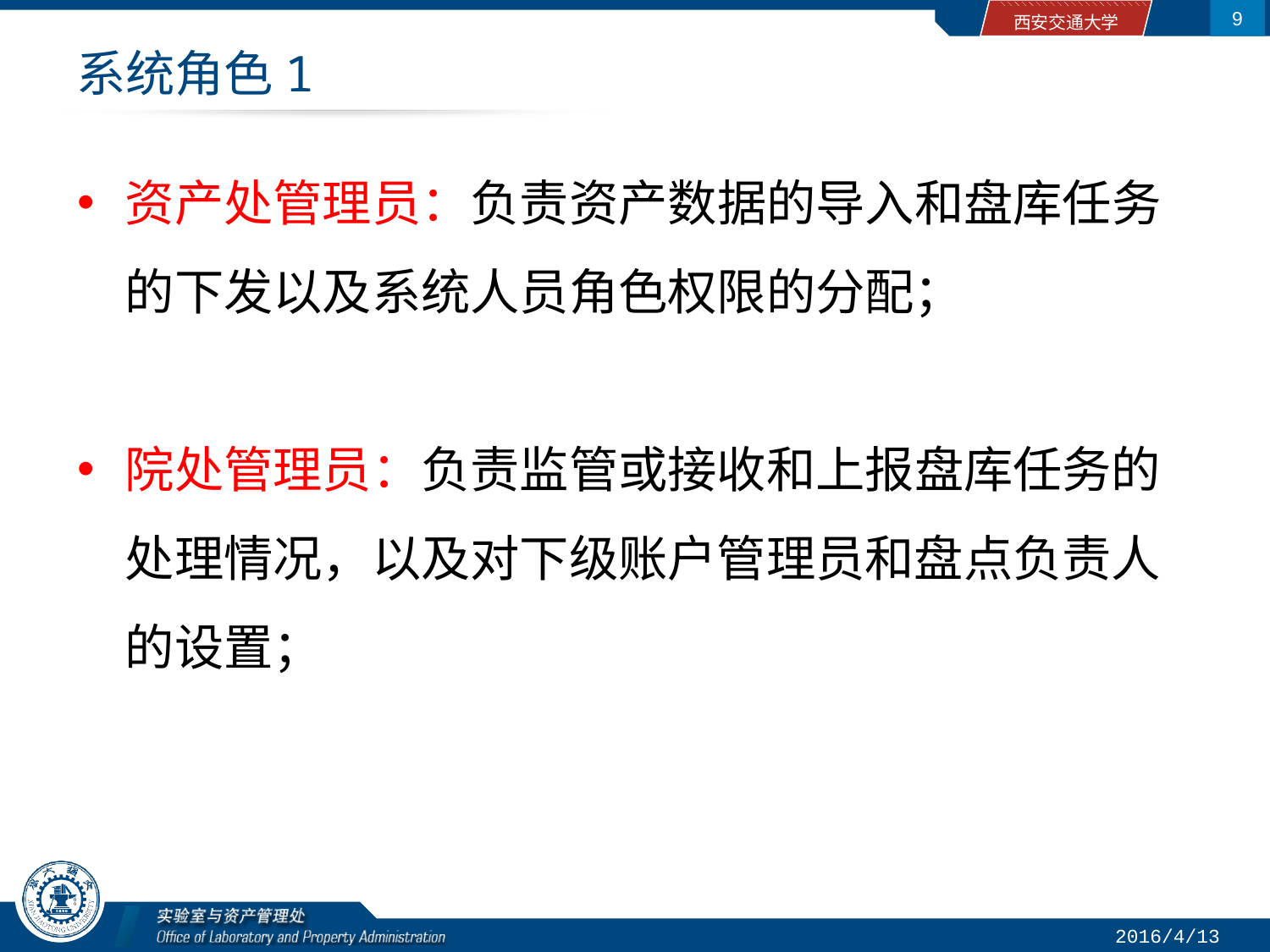

9
# 系统角色1
资产处管理员：负责资产数据的导入和盘库任务的下发以及系统人员角色权限的分配；

院处管理员：负责监管或接收和上报盘库任务的处理情况，以及对下级账户管理员和盘点负责人的设置；
2016/4/13